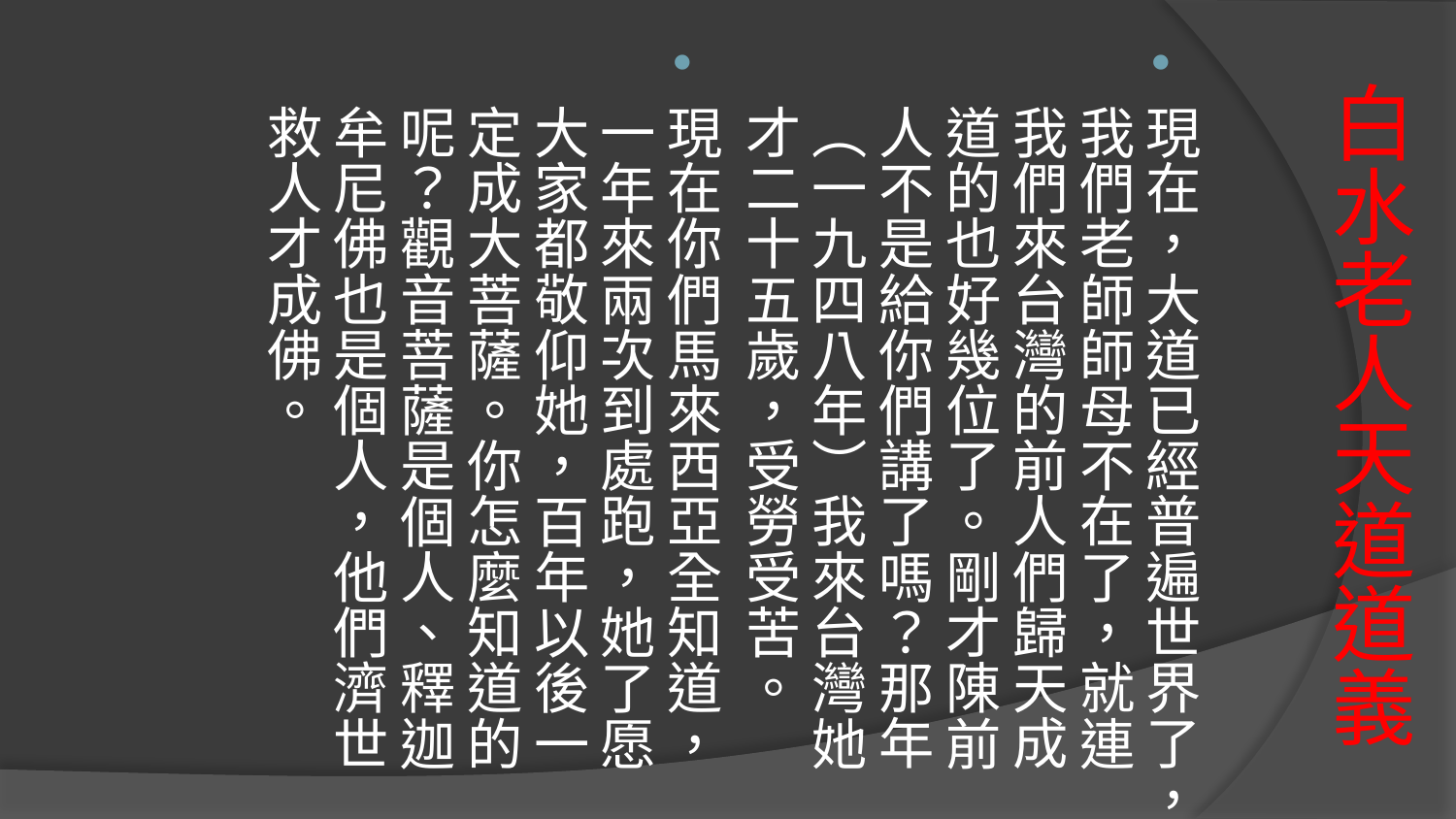

現在，大道已經普遍世界了，我們老師師母不在了，就連我們來台灣的前人們歸天成道的也好幾位了。剛才陳前人不是給你們講了嗎？那年（一九四八年）我來台灣她才二十五歲，受勞受苦。
現在你們馬來西亞全知道，一年來兩次到處跑，她了愿大家都敬仰她，百年以後一定成大菩薩。你怎麼知道的呢？觀音菩薩是個人、釋迦牟尼佛也是個人，他們濟世救人才成佛。

# 白水老人天道道義